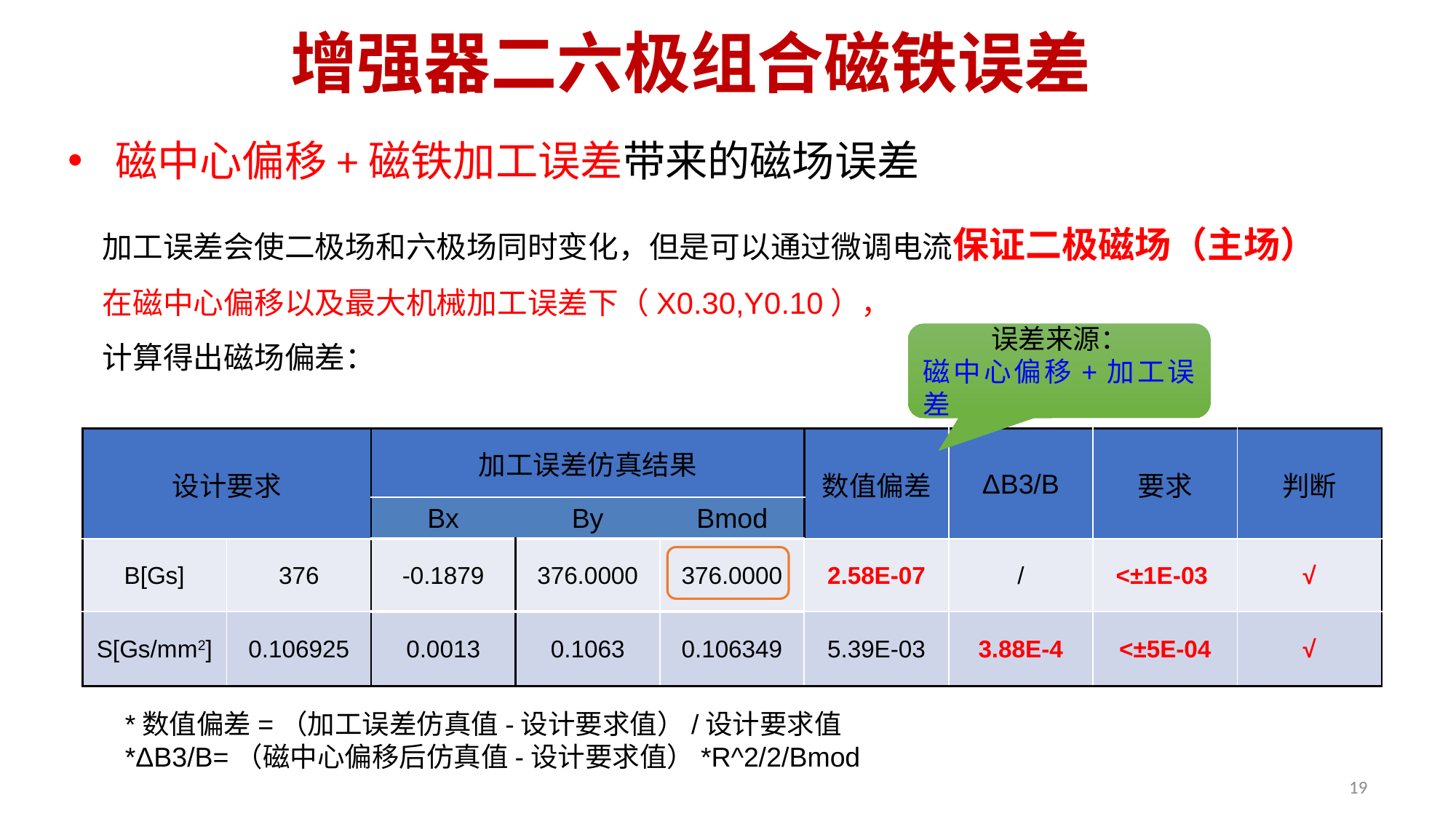

# 增强器二六极组合磁铁误差
 磁中心偏移+磁铁加工误差带来的磁场误差
加工误差会使二极场和六极场同时变化，但是可以通过微调电流保证二极磁场（主场）
在磁中心偏移以及最大机械加工误差下（X0.30,Y0.10），
计算得出磁场偏差：

误差来源：
磁中心偏移+加工误差
| 设计要求 |  | 加工误差仿真结果 |  |  | 数值偏差 | ΔB3/B | 要求 | 判断 |
| --- | --- | --- | --- | --- | --- | --- | --- | --- |
|  |  | Bx | By | Bmod |  |  |  |  |
| B[Gs] | 376 | -0.1879 | 376.0000 | 376.0000 | 2.58E-07 | / | <±1E-03 | √ |
| S[Gs/mm2] | 0.106925 | 0.0013 | 0.1063 | 0.106349 | 5.39E-03 | 3.88E-4 | <±5E-04 | √ |

*数值偏差=（加工误差仿真值-设计要求值）/设计要求值
*ΔB3/B=（磁中心偏移后仿真值-设计要求值）*R^2/2/Bmod
19